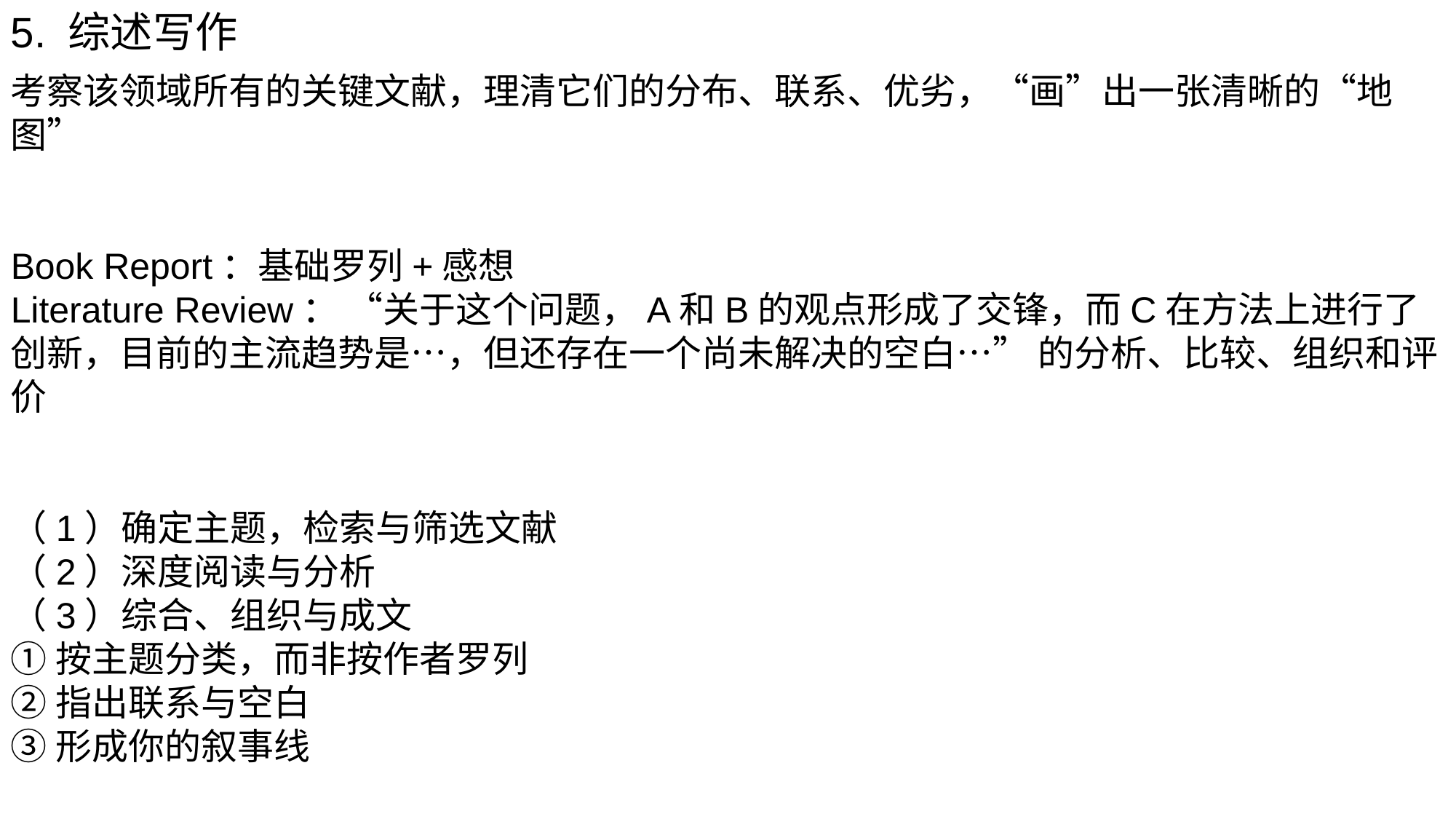

5. 综述写作
考察该领域所有的关键文献，理清它们的分布、联系、优劣，“画”出一张清晰的“地图”

Book Report：基础罗列+感想
Literature Review： “关于这个问题，A和B的观点形成了交锋，而C在方法上进行了创新，目前的主流趋势是…，但还存在一个尚未解决的空白…” 的分析、比较、组织和评价

（1）确定主题，检索与筛选文献
（2）深度阅读与分析
（3）综合、组织与成文
①按主题分类，而非按作者罗列
②指出联系与空白
③形成你的叙事线